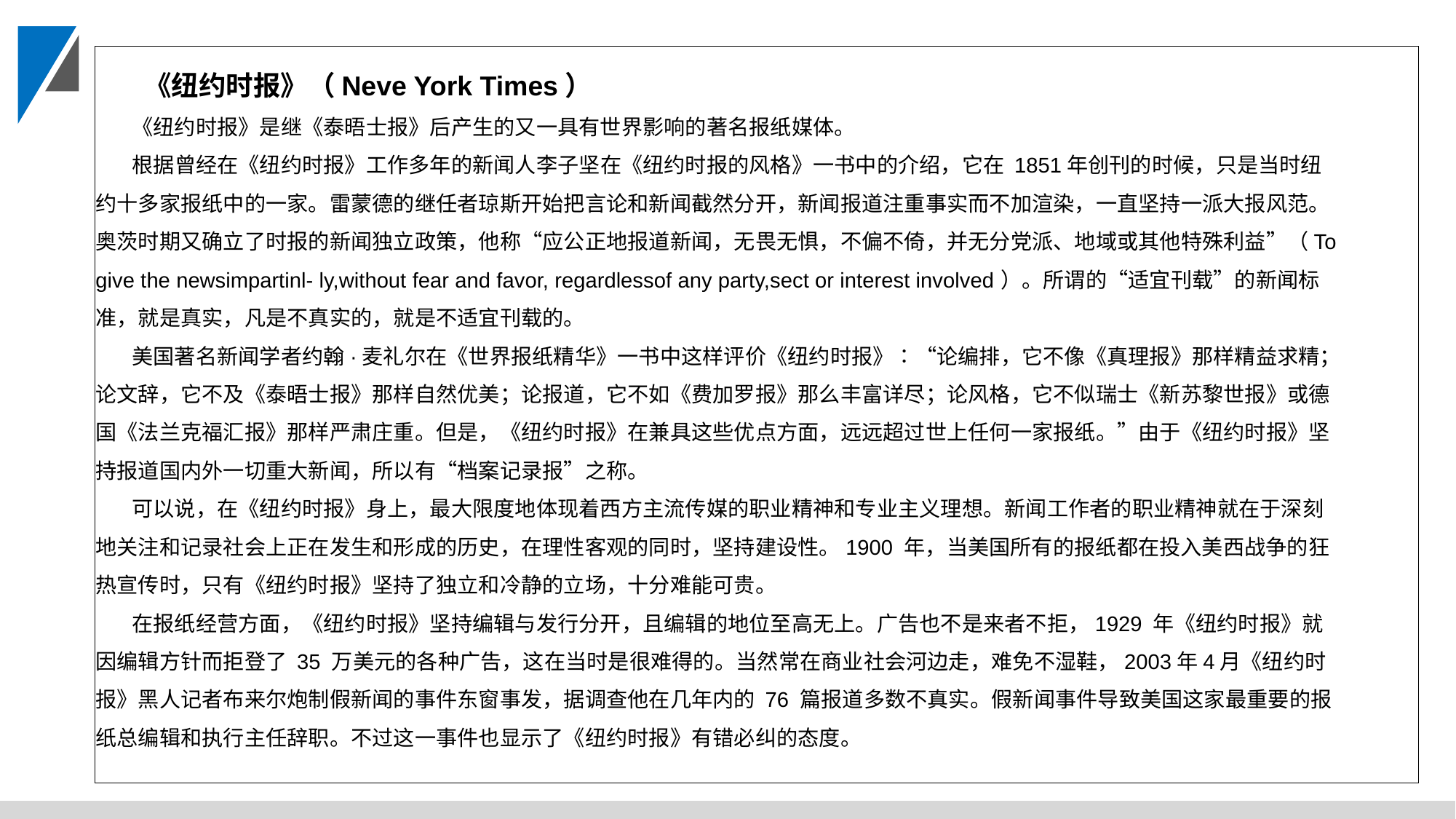

《纽约时报》（Neve York Times）
《纽约时报》是继《泰晤士报》后产生的又一具有世界影响的著名报纸媒体。
根据曾经在《纽约时报》工作多年的新闻人李子坚在《纽约时报的风格》一书中的介绍，它在 1851年创刊的时候，只是当时纽约十多家报纸中的一家。雷蒙德的继任者琼斯开始把言论和新闻截然分开，新闻报道注重事实而不加渲染，一直坚持一派大报风范。奥茨时期又确立了时报的新闻独立政策，他称“应公正地报道新闻，无畏无惧，不偏不倚，并无分党派、地域或其他特殊利益”（To give the newsimpartinl- ly,without fear and favor, regardlessof any party,sect or interest involved）。所谓的“适宜刊载”的新闻标准，就是真实，凡是不真实的，就是不适宜刊载的。
美国著名新闻学者约翰·麦礼尔在《世界报纸精华》一书中这样评价《纽约时报》∶“论编排，它不像《真理报》那样精益求精；论文辞，它不及《泰晤士报》那样自然优美；论报道，它不如《费加罗报》那么丰富详尽；论风格，它不似瑞士《新苏黎世报》或德国《法兰克福汇报》那样严肃庄重。但是，《纽约时报》在兼具这些优点方面，远远超过世上任何一家报纸。”由于《纽约时报》坚持报道国内外一切重大新闻，所以有“档案记录报”之称。
可以说，在《纽约时报》身上，最大限度地体现着西方主流传媒的职业精神和专业主义理想。新闻工作者的职业精神就在于深刻地关注和记录社会上正在发生和形成的历史，在理性客观的同时，坚持建设性。1900 年，当美国所有的报纸都在投入美西战争的狂热宣传时，只有《纽约时报》坚持了独立和冷静的立场，十分难能可贵。
在报纸经营方面，《纽约时报》坚持编辑与发行分开，且编辑的地位至高无上。广告也不是来者不拒，1929 年《纽约时报》就因编辑方针而拒登了 35 万美元的各种广告，这在当时是很难得的。当然常在商业社会河边走，难免不湿鞋，2003年4月《纽约时报》黑人记者布来尔炮制假新闻的事件东窗事发，据调查他在几年内的 76 篇报道多数不真实。假新闻事件导致美国这家最重要的报纸总编辑和执行主任辞职。不过这一事件也显示了《纽约时报》有错必纠的态度。